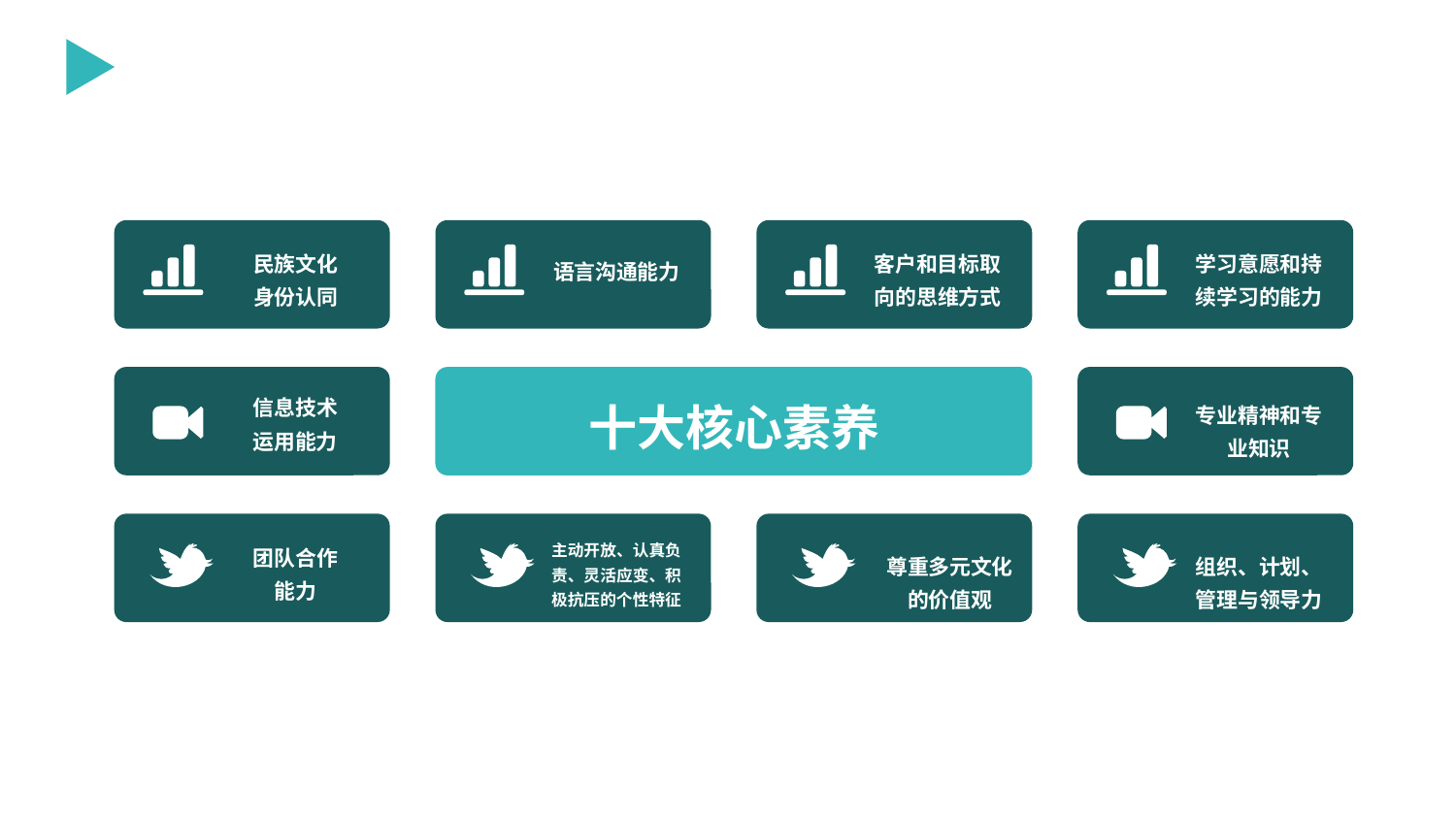

民族文化
身份认同
客户和目标取向的思维方式
学习意愿和持续学习的能力
语言沟通能力

十大核心素养
信息技术
运用能力
专业精神和专业知识

主动开放、认真负责、灵活应变、积极抗压的个性特征
团队合作
能力
尊重多元文化的价值观
组织、计划、管理与领导力